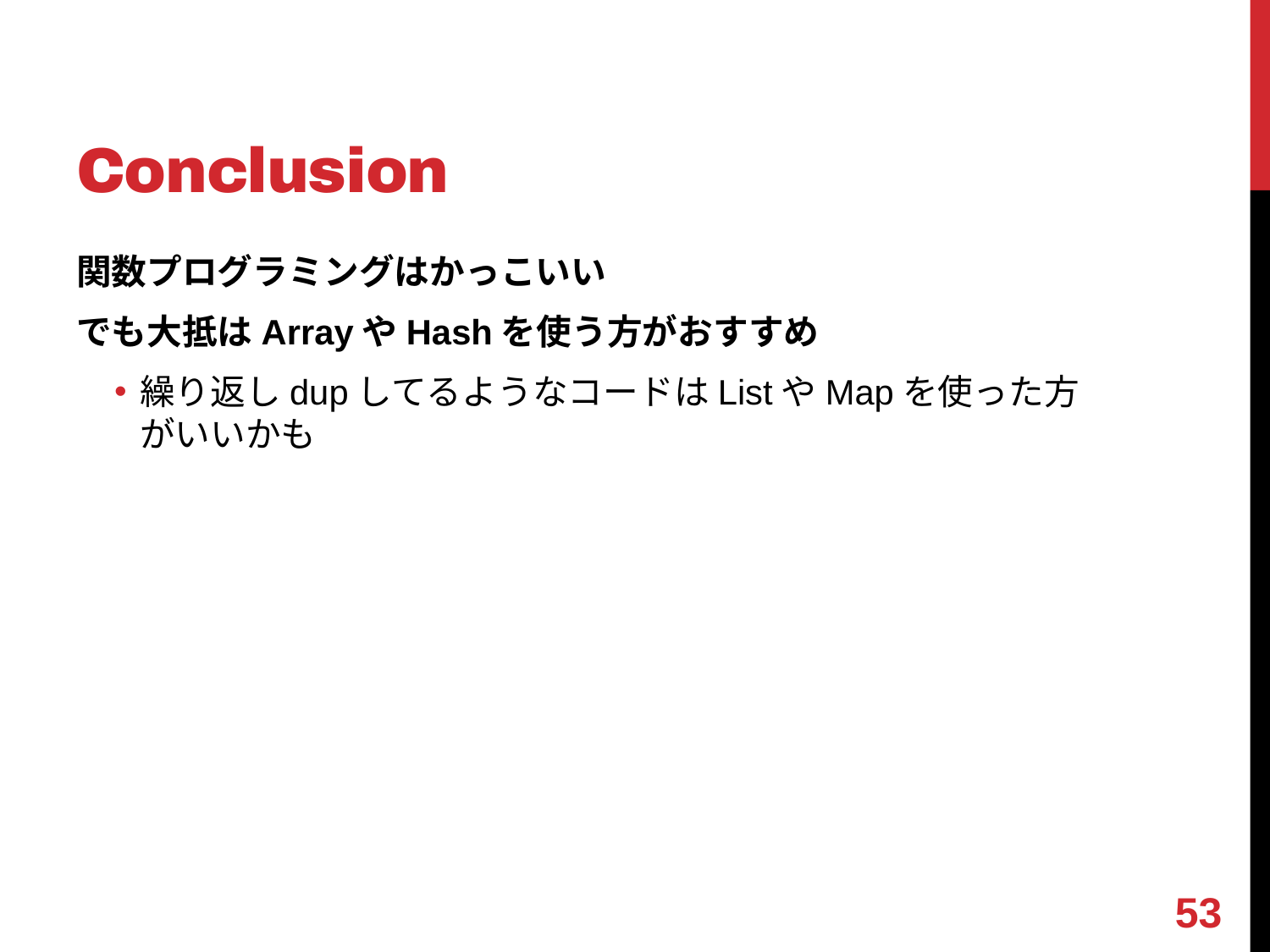

# Conclusion
関数プログラミングはかっこいい
でも大抵はArrayやHashを使う方がおすすめ
繰り返しdupしてるようなコードはListやMapを使った方がいいかも
53